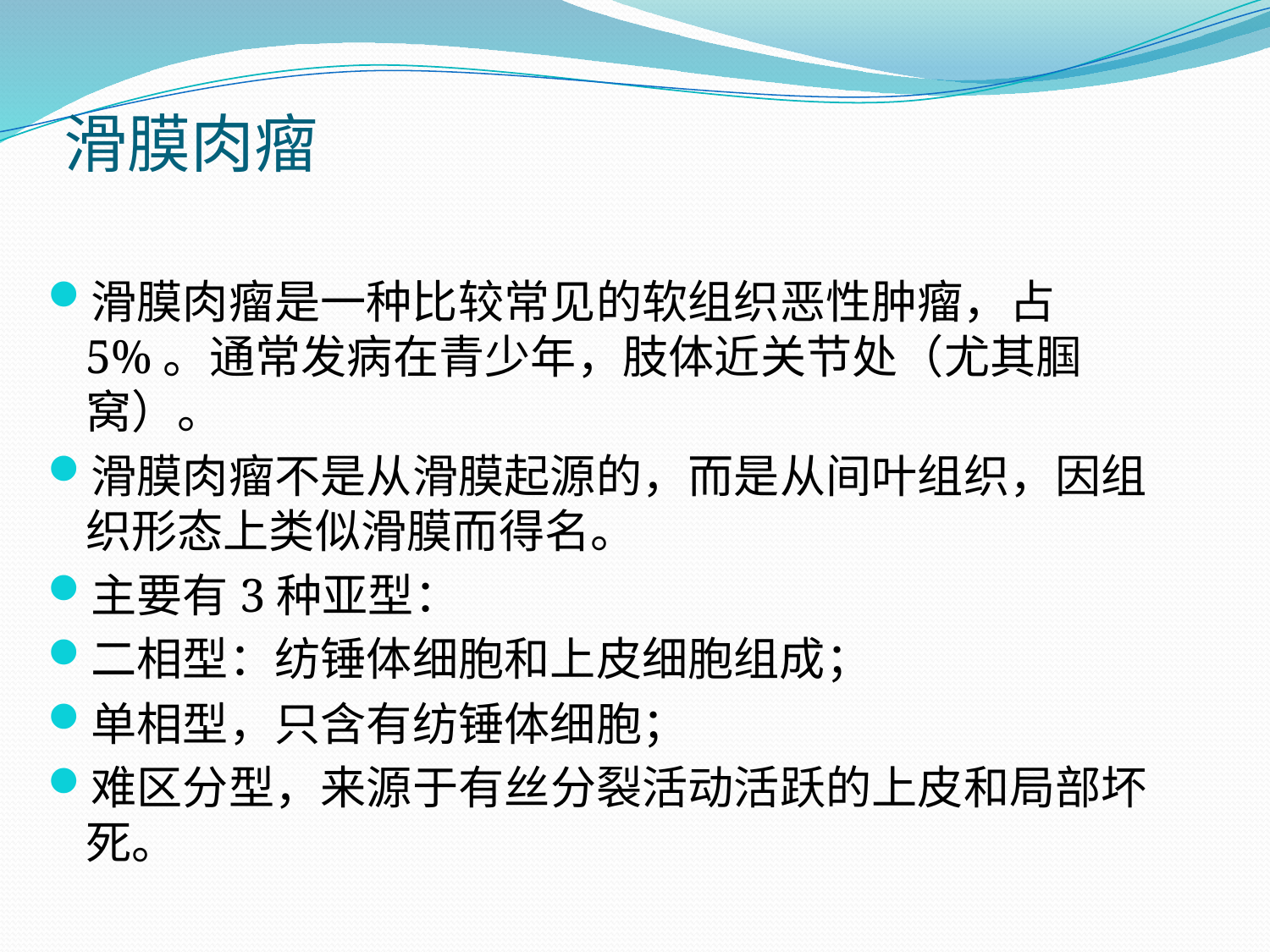

# 滑膜肉瘤
滑膜肉瘤是一种比较常见的软组织恶性肿瘤，占5%。通常发病在青少年，肢体近关节处（尤其腘窝）。
滑膜肉瘤不是从滑膜起源的，而是从间叶组织，因组织形态上类似滑膜而得名。
主要有3种亚型：
二相型：纺锤体细胞和上皮细胞组成；
单相型，只含有纺锤体细胞；
难区分型，来源于有丝分裂活动活跃的上皮和局部坏死。